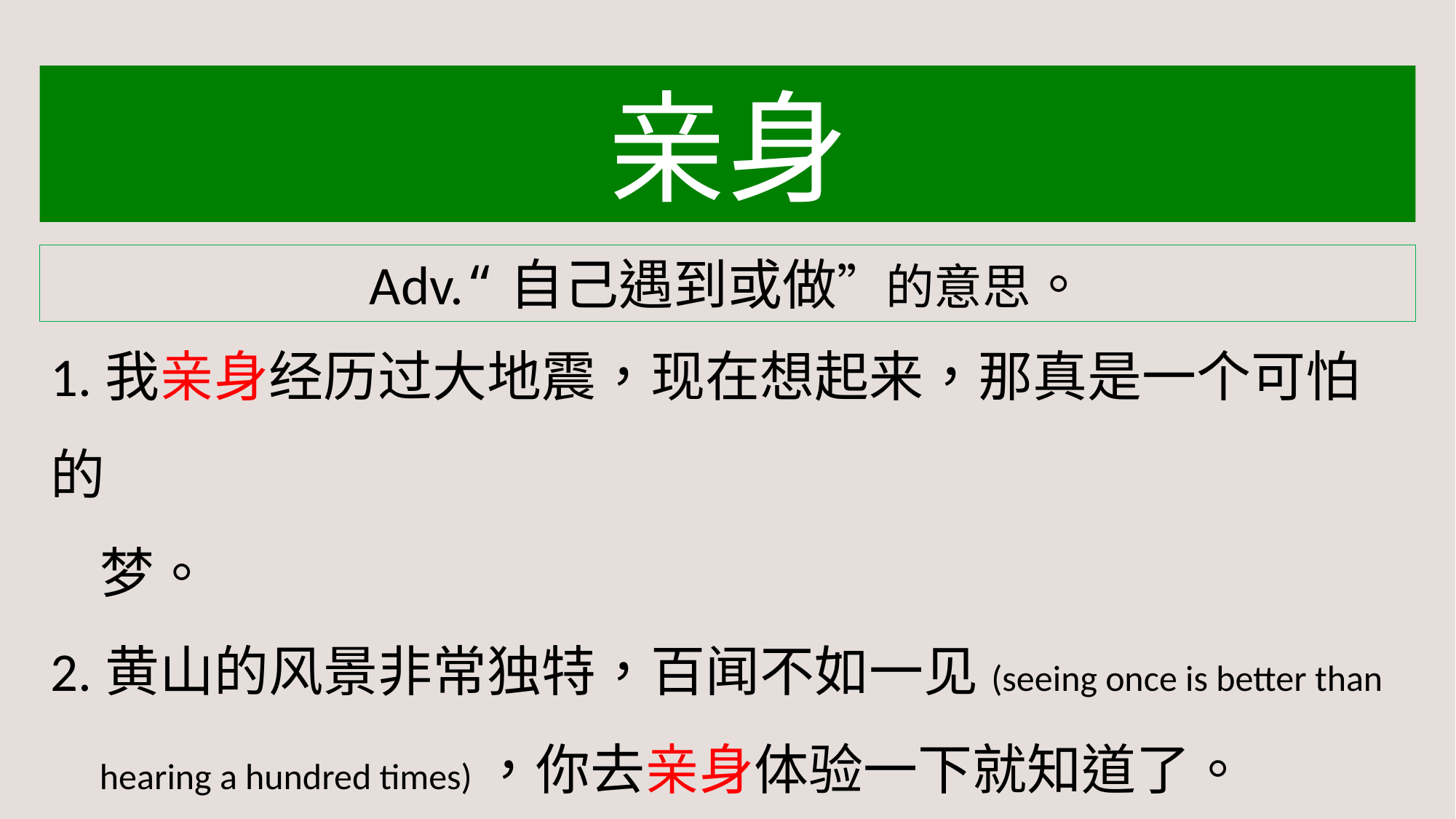

亲身
Adv.“自己遇到或做”的意思。
1.我亲身经历过大地震，现在想起来，那真是一个可怕的
   梦。
2.黄山的风景非常独特，百闻不如一见(seeing once is better than
      hearing a hundred times)，你去亲身体验一下就知道了。